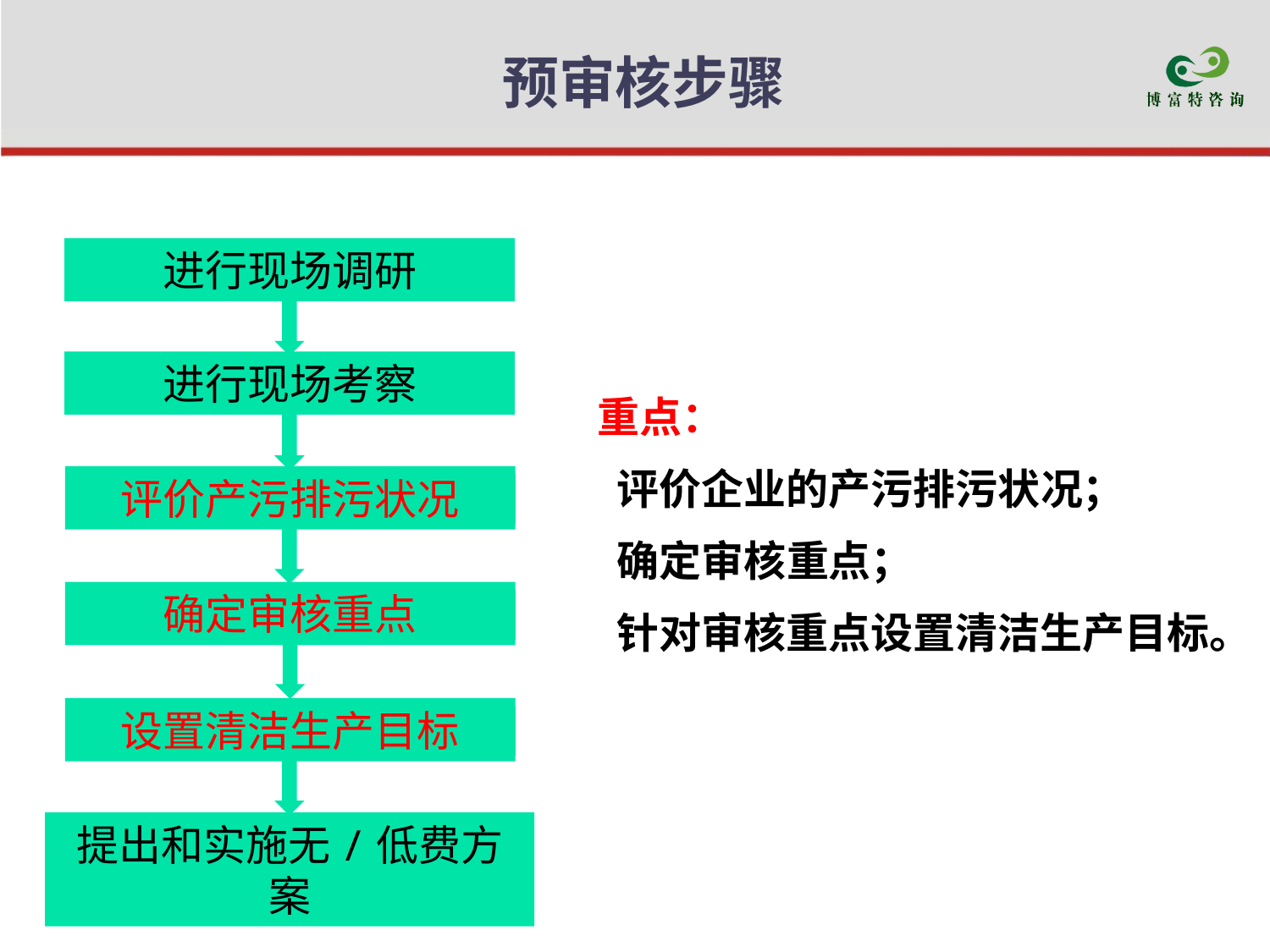

# 预审核步骤
进行现场调研

进行现场考察

重点：
 评价企业的产污排污状况；
 确定审核重点；
 针对审核重点设置清洁生产目标。

评价产污排污状况

确定审核重点

设置清洁生产目标

提出和实施无/低费方案